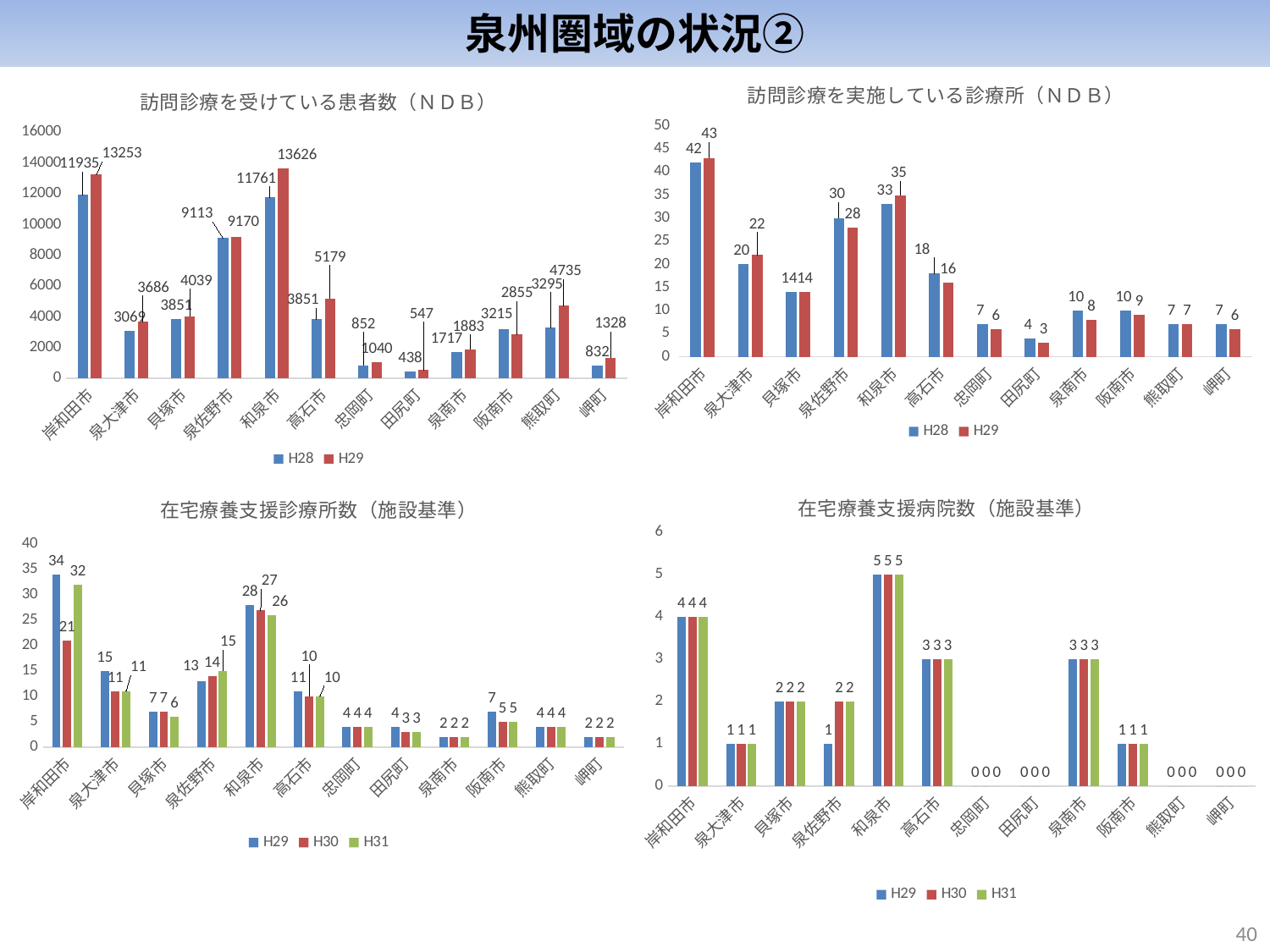

泉州圏域の状況②

### Chart: 訪問診療を実施している診療所（ＮＤＢ）

| Category | H28 | H29 |
|---|---|---|
| 岸和田市 | 42.0 | 43.0 |
| 泉大津市 | 20.0 | 22.0 |
| 貝塚市 | 14.0 | 14.0 |
| 泉佐野市 | 30.0 | 28.0 |
| 和泉市 | 33.0 | 35.0 |
| 高石市 | 18.0 | 16.0 |
| 忠岡町 | 7.0 | 6.0 |
| 田尻町 | 4.0 | 3.0 |
| 泉南市 | 10.0 | 8.0 |
| 阪南市 | 10.0 | 9.0 |
| 熊取町 | 7.0 | 7.0 |
| 岬町 | 7.0 | 6.0 |

### Chart: 訪問診療を受けている患者数（ＮＤＢ）

| Category | H28 | H29 |
|---|---|---|
| 岸和田市 | 11935.0 | 13253.0 |
| 泉大津市 | 3069.0 | 3686.0 |
| 貝塚市 | 3851.0 | 4039.0 |
| 泉佐野市 | 9113.0 | 9170.0 |
| 和泉市 | 11761.0 | 13626.0 |
| 高石市 | 3851.0 | 5179.0 |
| 忠岡町 | 852.0 | 1040.0 |
| 田尻町 | 438.0 | 547.0 |
| 泉南市 | 1717.0 | 1883.0 |
| 阪南市 | 3215.0 | 2855.0 |
| 熊取町 | 3295.0 | 4735.0 |
| 岬町 | 832.0 | 1328.0 |

### Chart: 在宅療養支援病院数（施設基準）

| Category | H29 | H30 | H31 |
|---|---|---|---|
| 岸和田市 | 4.0 | 4.0 | 4.0 |
| 泉大津市 | 1.0 | 1.0 | 1.0 |
| 貝塚市 | 2.0 | 2.0 | 2.0 |
| 泉佐野市 | 1.0 | 2.0 | 2.0 |
| 和泉市 | 5.0 | 5.0 | 5.0 |
| 高石市 | 3.0 | 3.0 | 3.0 |
| 忠岡町 | 0.0 | 0.0 | 0.0 |
| 田尻町 | 0.0 | 0.0 | 0.0 |
| 泉南市 | 3.0 | 3.0 | 3.0 |
| 阪南市 | 1.0 | 1.0 | 1.0 |
| 熊取町 | 0.0 | 0.0 | 0.0 |
| 岬町 | 0.0 | 0.0 | 0.0 |

### Chart: 在宅療養支援診療所数（施設基準）

| Category | H29 | H30 | H31 |
|---|---|---|---|
| 岸和田市 | 34.0 | 21.0 | 32.0 |
| 泉大津市 | 15.0 | 11.0 | 11.0 |
| 貝塚市 | 7.0 | 7.0 | 6.0 |
| 泉佐野市 | 13.0 | 14.0 | 15.0 |
| 和泉市 | 28.0 | 27.0 | 26.0 |
| 高石市 | 11.0 | 10.0 | 10.0 |
| 忠岡町 | 4.0 | 4.0 | 4.0 |
| 田尻町 | 4.0 | 3.0 | 3.0 |
| 泉南市 | 2.0 | 2.0 | 2.0 |
| 阪南市 | 7.0 | 5.0 | 5.0 |
| 熊取町 | 4.0 | 4.0 | 4.0 |
| 岬町 | 2.0 | 2.0 | 2.0 |
40